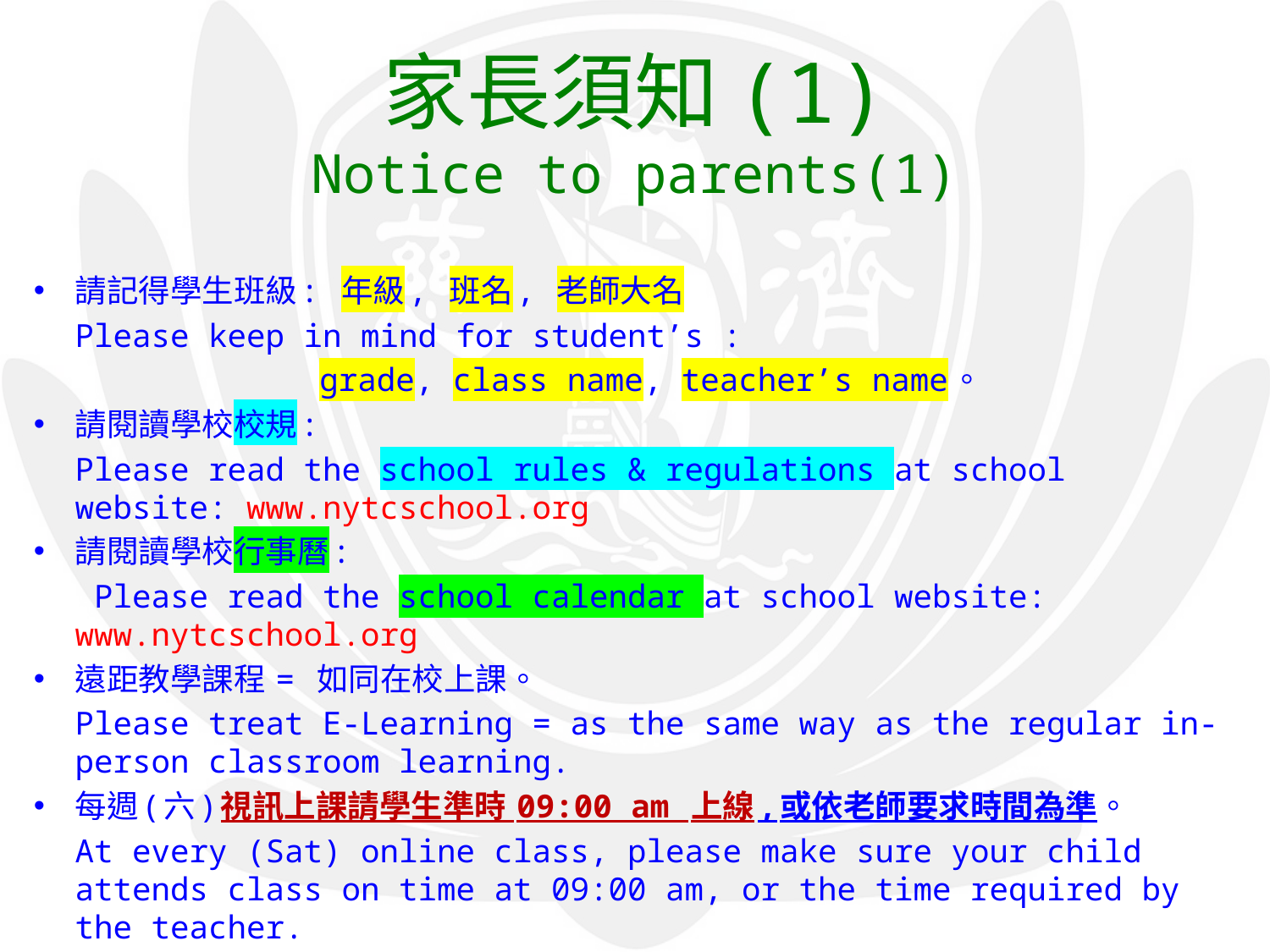

# 家長須知(1) Notice to parents(1)
請記得學生班級: 年級, 班名, 老師大名
	Please keep in mind for student’s :
               grade, class name, teacher’s name。
請閱讀學校校規:
	Please read the school rules & regulations at school website: www.nytcschool.org
請閱讀學校行事曆:
	 Please read the school calendar at school website: www.nytcschool.org
遠距教學課程 = 如同在校上課。
	Please treat E-Learning = as the same way as the regular in-person classroom learning.
每週(六)視訊上課請學生準時 09:00 am 上線,或依老師要求時間為準。
	At every (Sat) online class, please make sure your child attends class on time at 09:00 am, or the time required by the teacher.